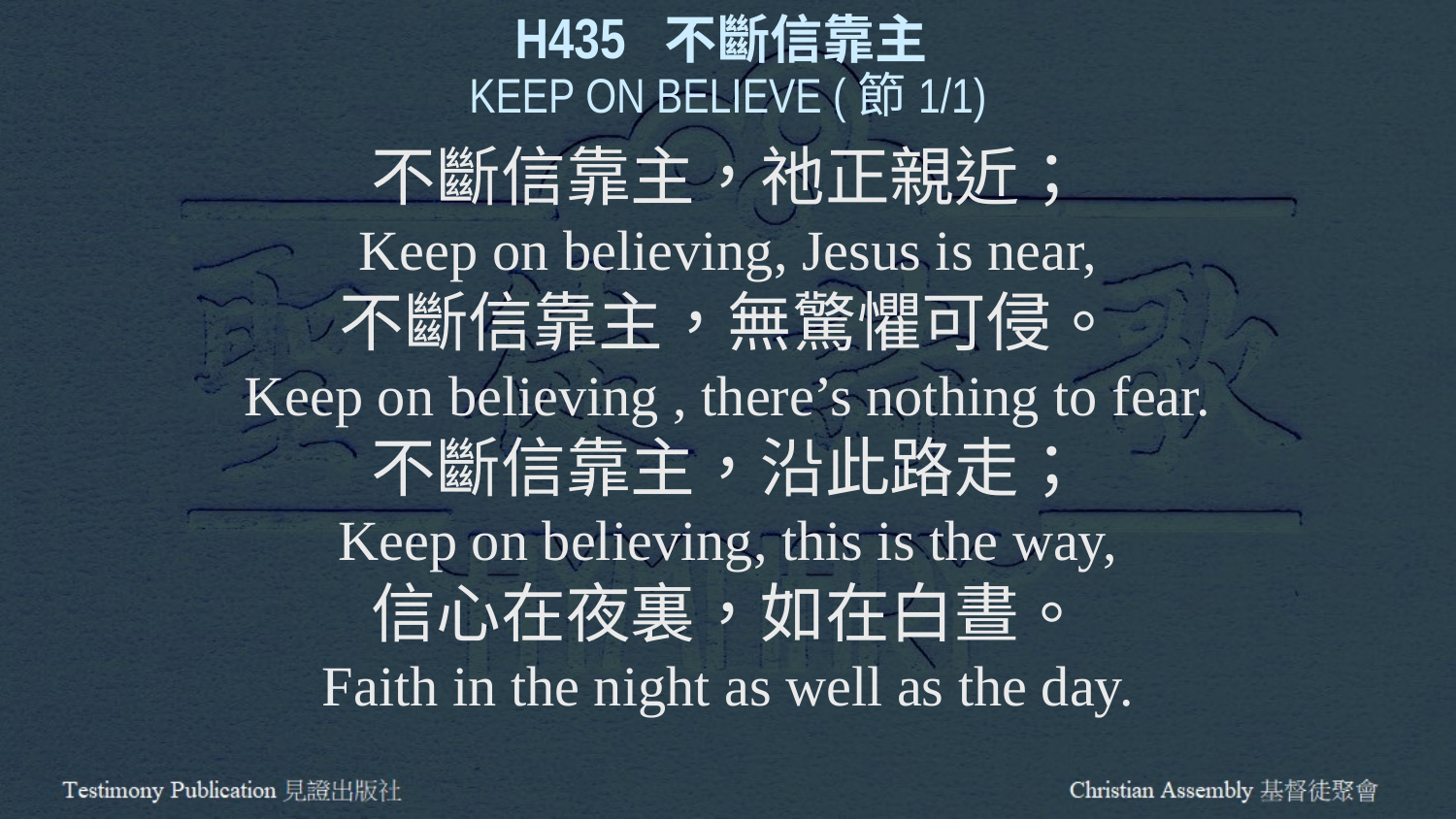

H435  不斷信靠主
KEEP ON BELIEVE (節1/1)
不斷信靠主，祂正親近；
Keep on believing, Jesus is near,
不斷信靠主，無驚懼可侵。
Keep on believing , there’s nothing to fear.
不斷信靠主，沿此路走；
Keep on believing, this is the way,
信心在夜裏，如在白晝。
Faith in the night as well as the day.